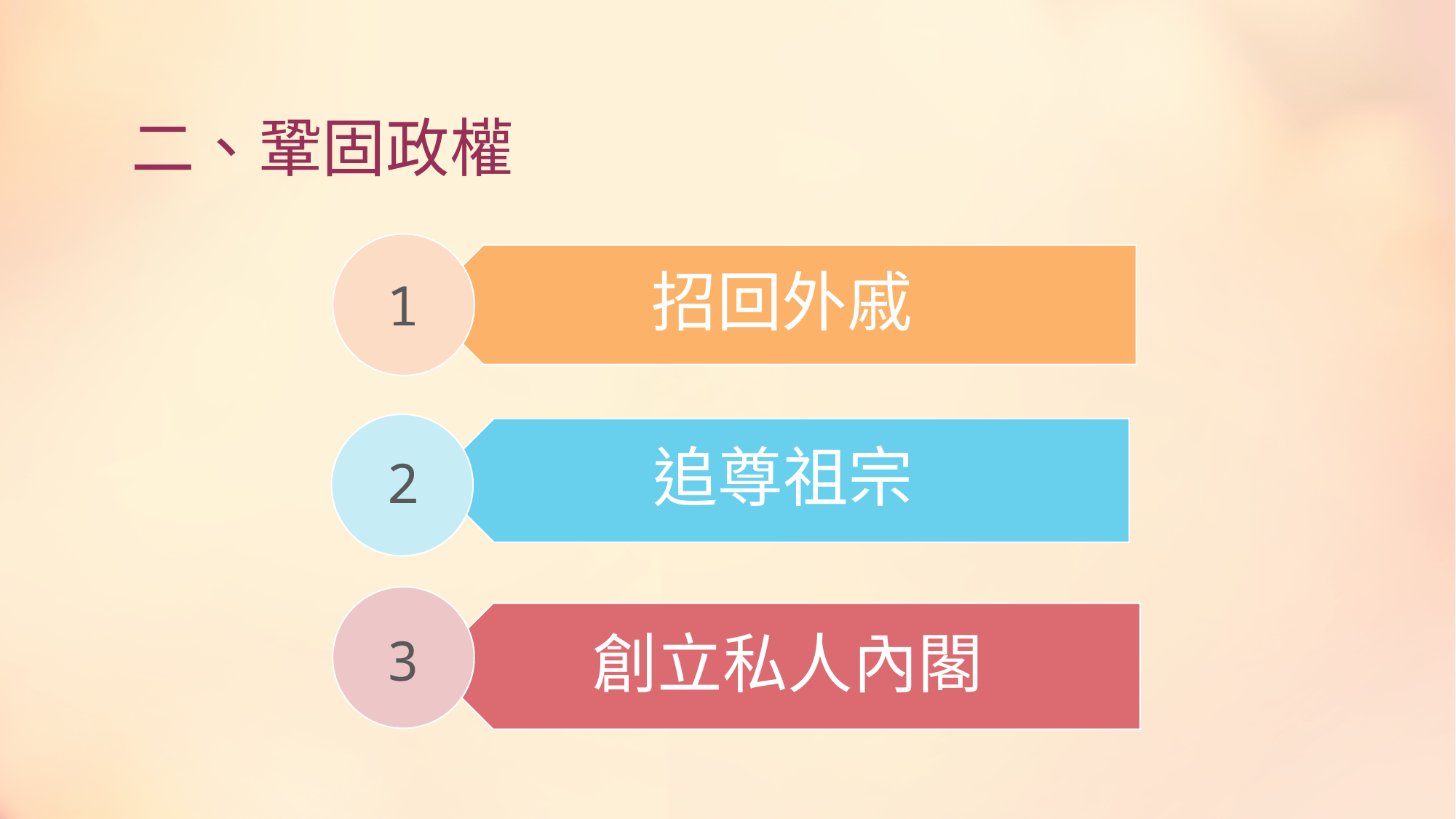

# 二、鞏固政權
招回外戚
追尊祖宗
創立私人內閣
1
2
3